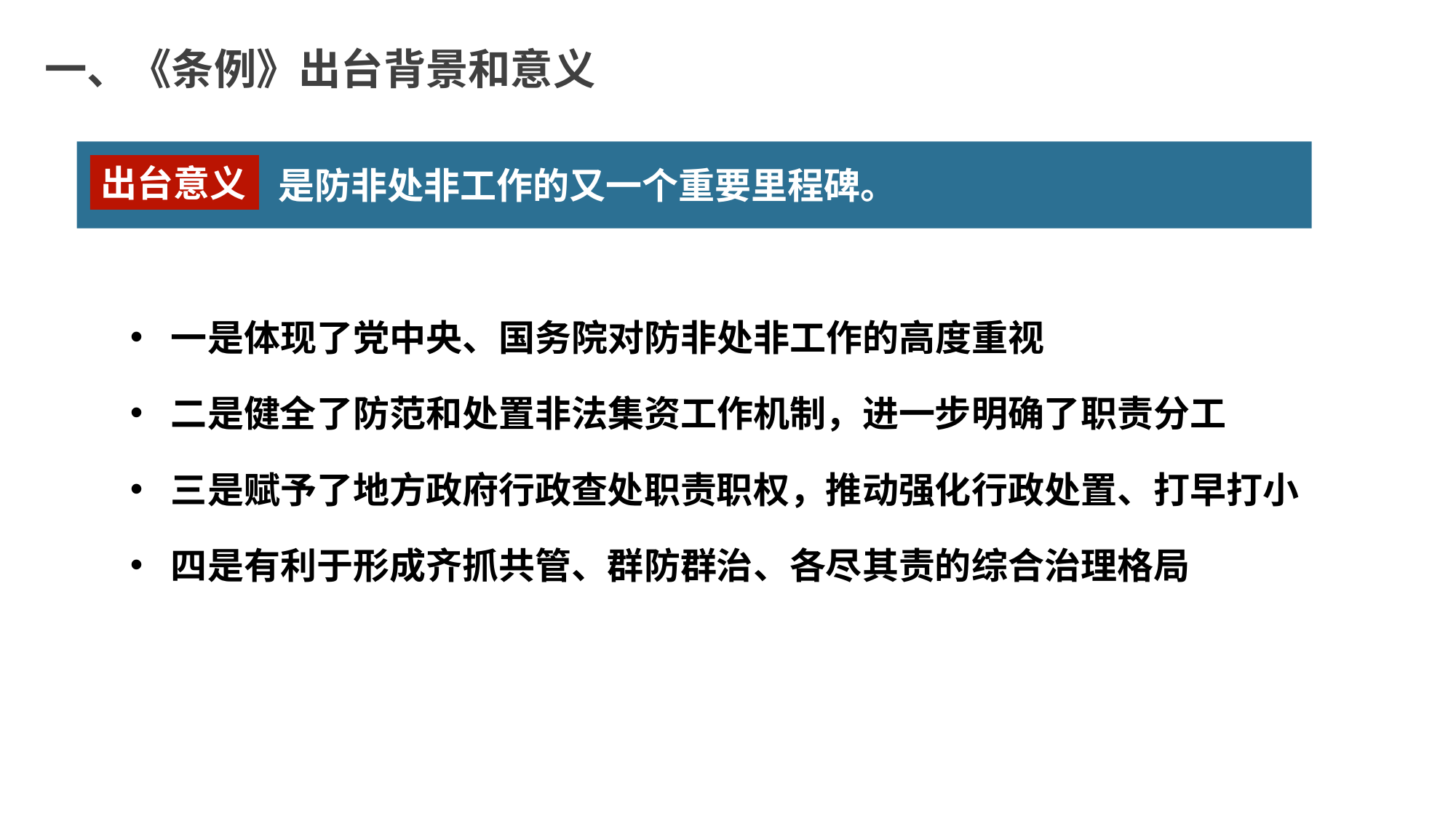

一、《条例》出台背景和意义

是防非处非工作的又一个重要里程碑。

出台意义
一是体现了党中央、国务院对防非处非工作的高度重视
二是健全了防范和处置非法集资工作机制，进一步明确了职责分工
三是赋予了地方政府行政查处职责职权，推动强化行政处置、打早打小
四是有利于形成齐抓共管、群防群治、各尽其责的综合治理格局